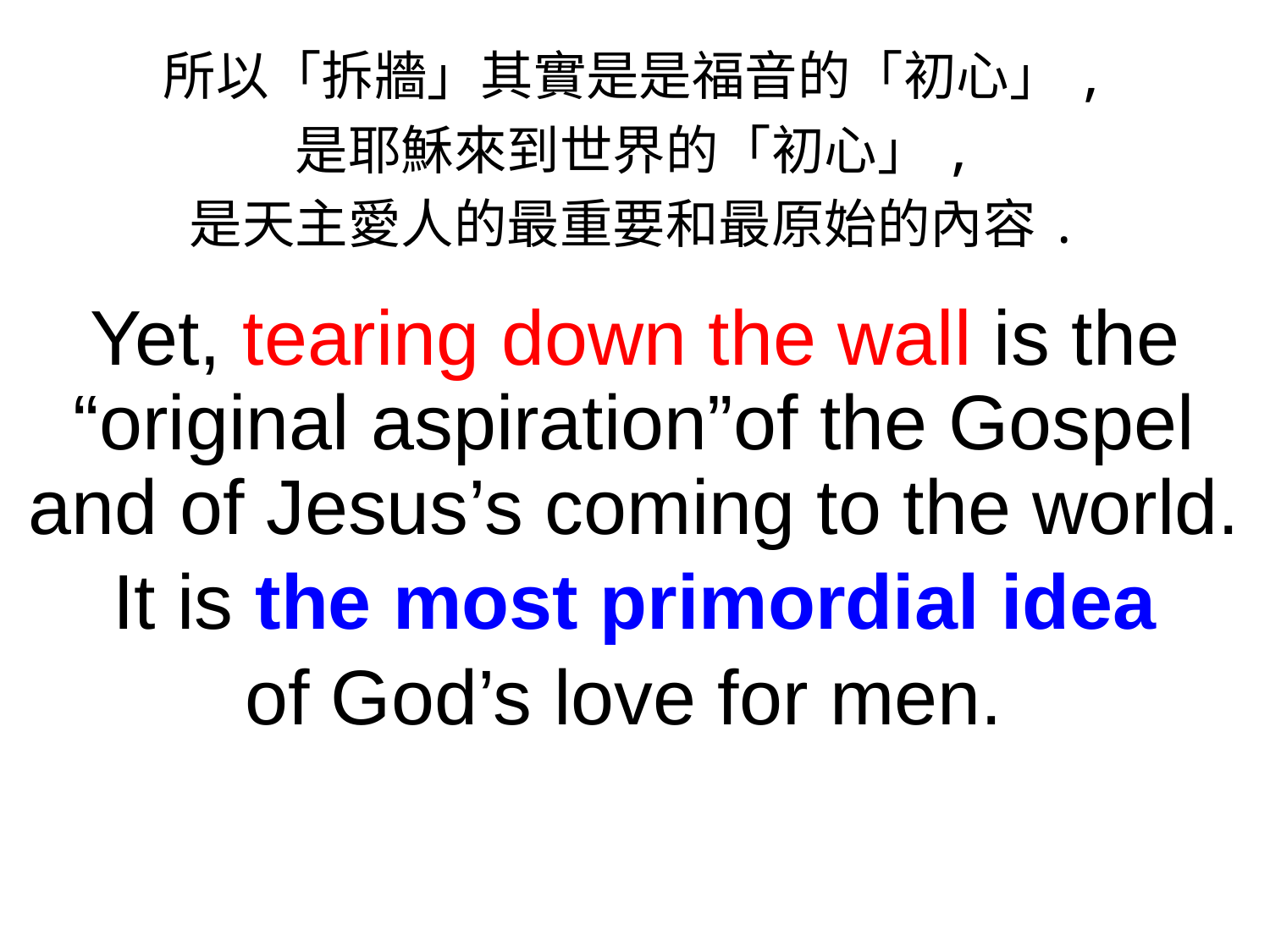

所以「拆牆」其實是是福音的「初心」,
是耶穌來到世界的「初心」,
是天主愛人的最重要和最原始的內容.
Yet, tearing down the wall is the “original aspiration”of the Gospel and of Jesus’s coming to the world.
 It is the most primordial idea
of God’s love for men.